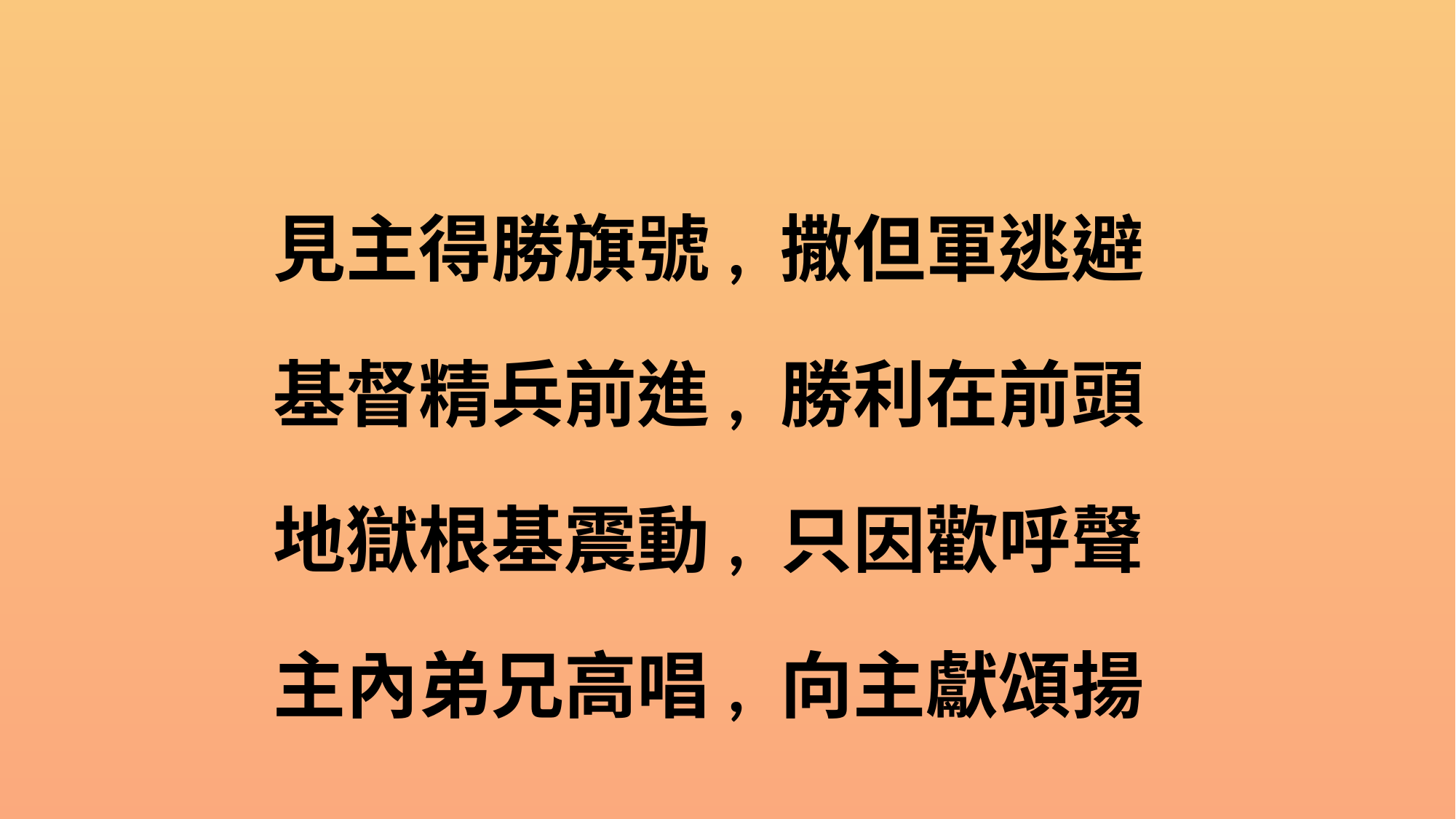

#
見主得勝旗號, 撒但軍逃避
基督精兵前進, 勝利在前頭
地獄根基震動, 只因歡呼聲
主內弟兄高唱, 向主獻頌揚